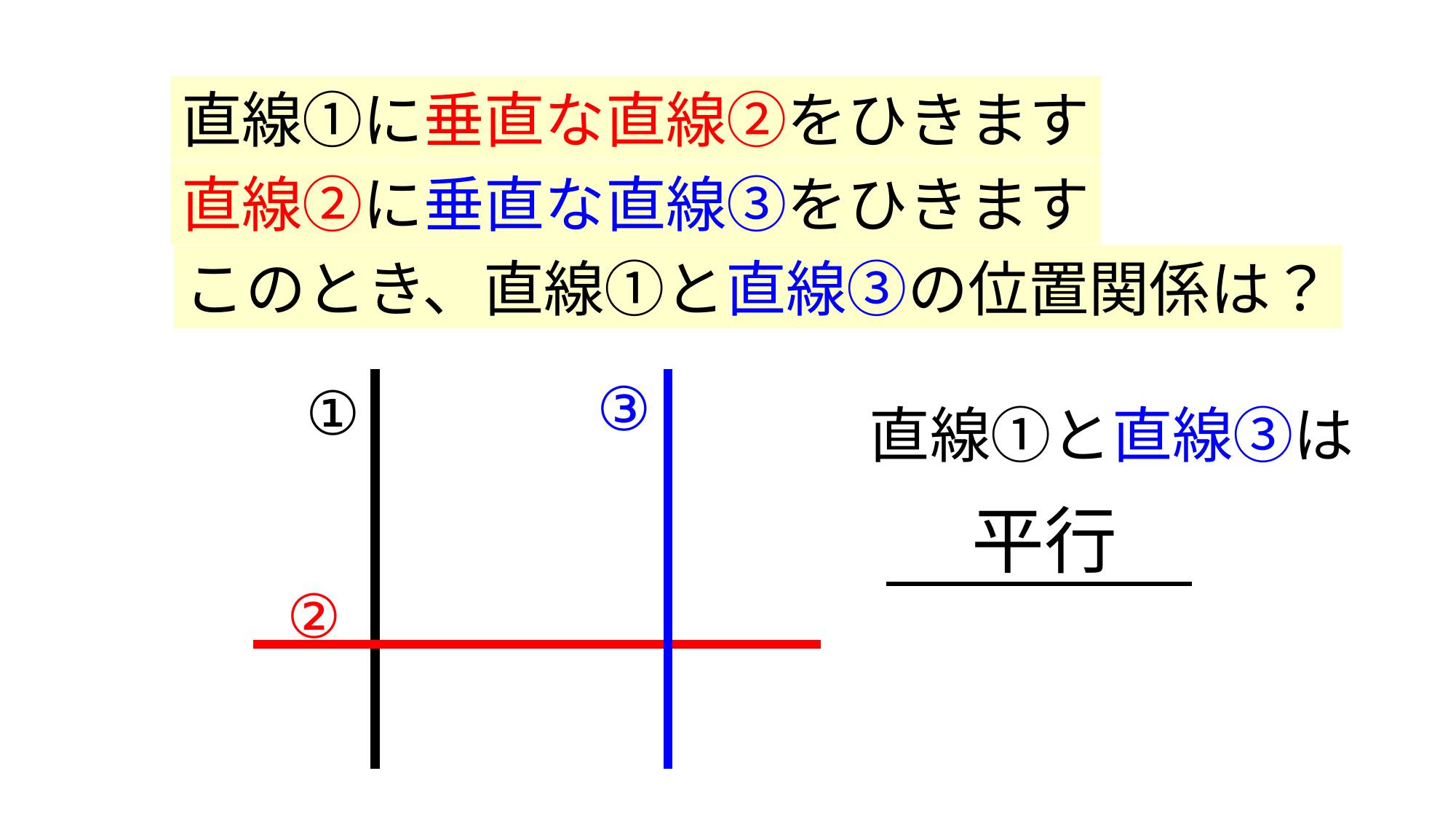

直線①に垂直な直線②をひきます
直線②に垂直な直線③をひきます
このとき、直線①と直線③の位置関係は？
③
①
直線①と直線③は
平行
②